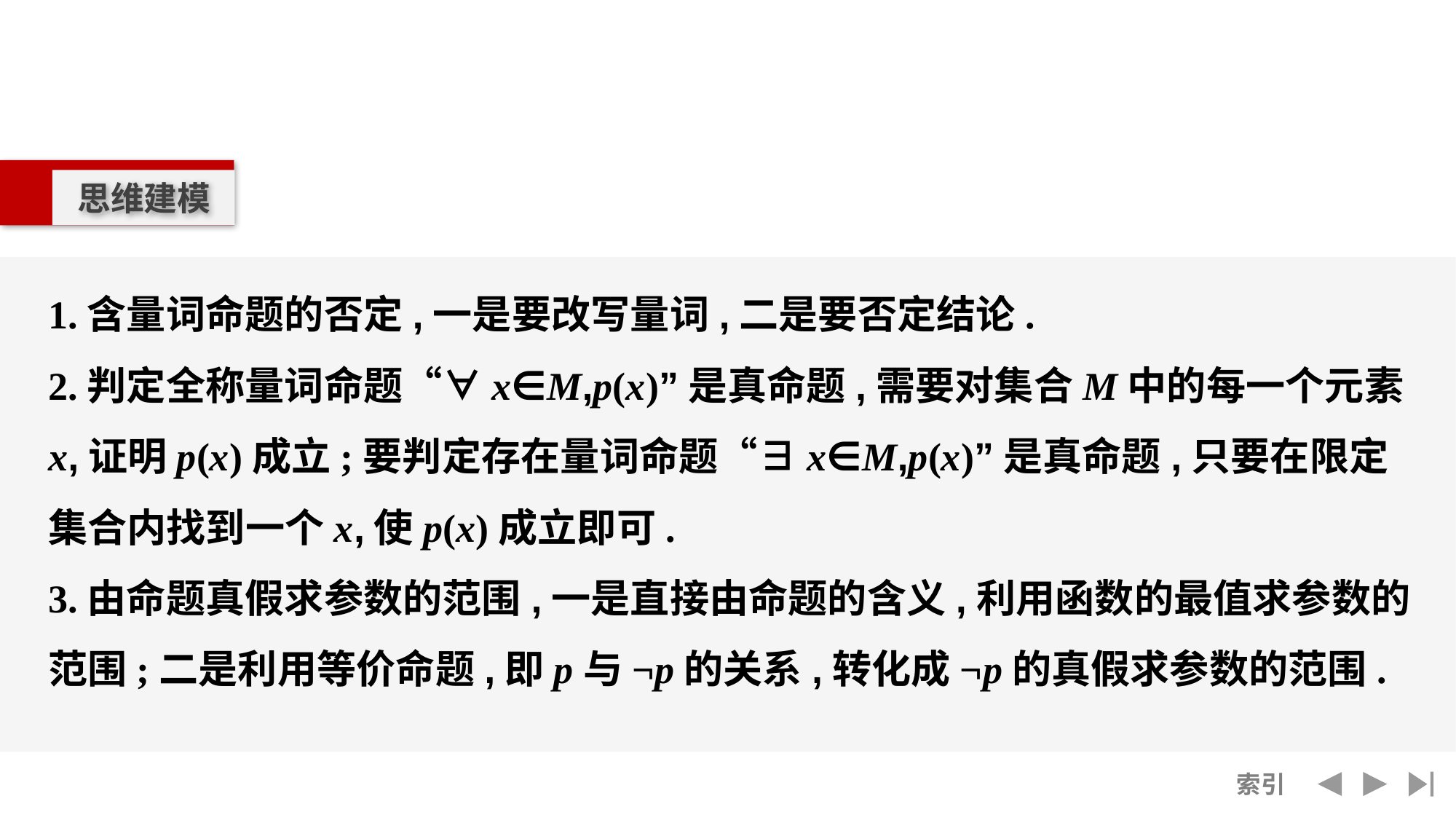

思维建模

1.含量词命题的否定,一是要改写量词,二是要否定结论.
2.判定全称量词命题“∀x∈M,p(x)”是真命题,需要对集合M中的每一个元素x,证明p(x)成立;要判定存在量词命题“∃x∈M,p(x)”是真命题,只要在限定集合内找到一个x,使p(x)成立即可.
3.由命题真假求参数的范围,一是直接由命题的含义,利用函数的最值求参数的范围;二是利用等价命题,即p与¬p的关系,转化成¬p的真假求参数的范围.